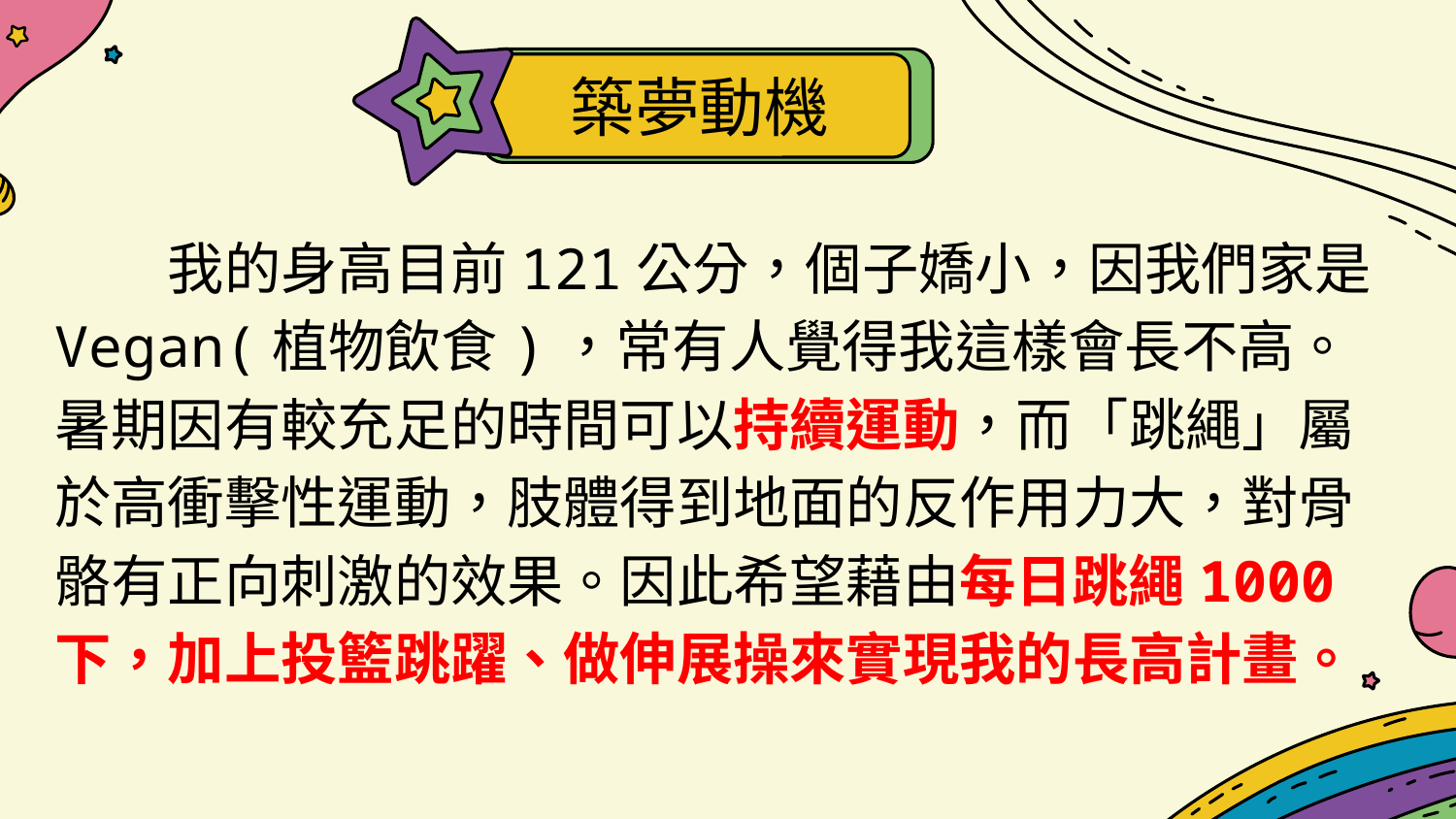

築夢動機
　　我的身高目前121公分，個子嬌小，因我們家是Vegan(植物飲食)，常有人覺得我這樣會長不高。暑期因有較充足的時間可以持續運動，而「跳繩」屬於高衝擊性運動，肢體得到地面的反作用力大，對骨骼有正向刺激的效果。因此希望藉由每日跳繩1000下，加上投籃跳躍、做伸展操來實現我的長高計畫。